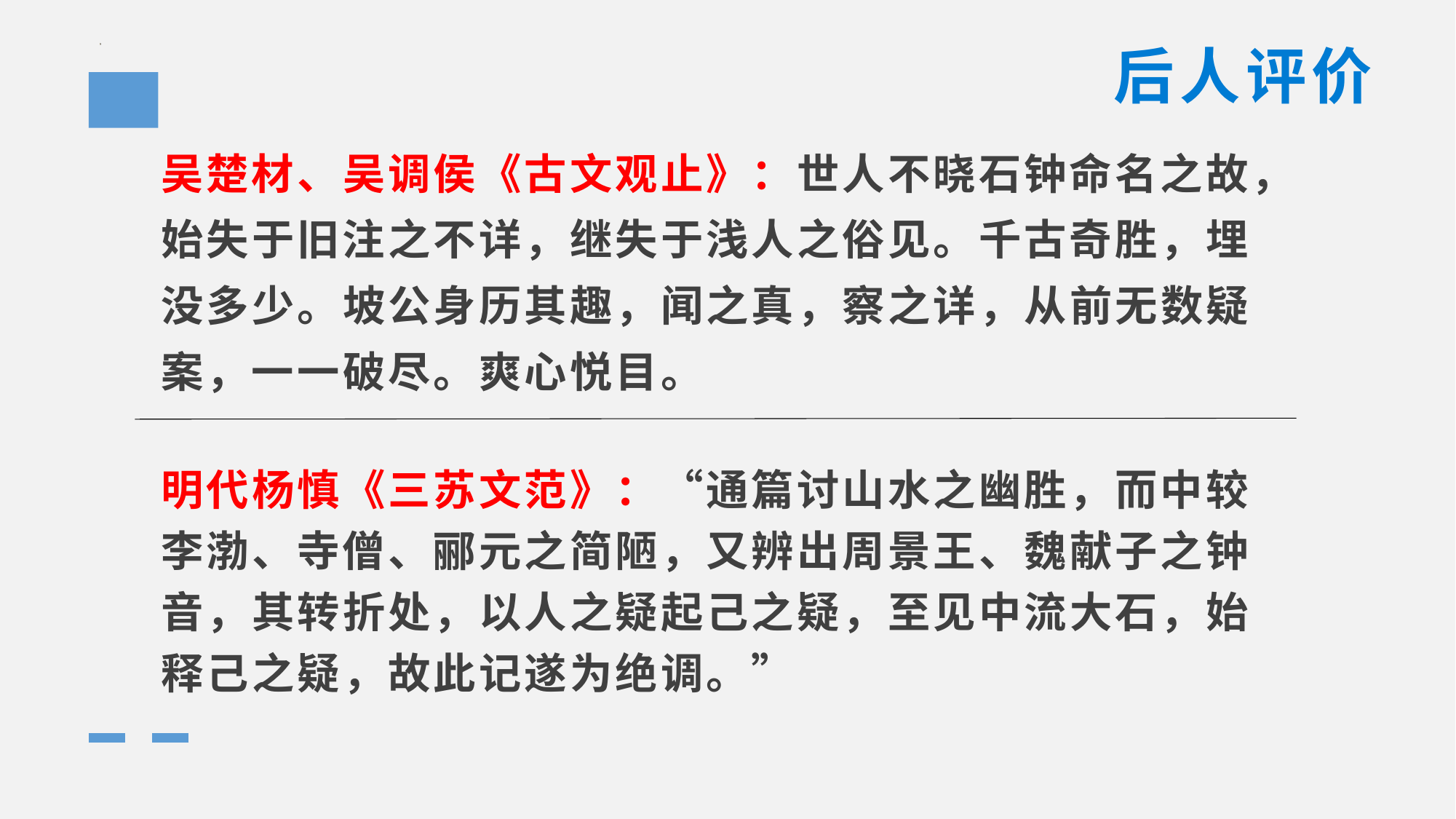

后人评价

吴楚材、吴调侯《古文观止》：世人不晓石钟命名之故，始失于旧注之不详，继失于浅人之俗见。千古奇胜，埋没多少。坡公身历其趣，闻之真，察之详，从前无数疑案，一一破尽。爽心悦目。
明代杨慎《三苏文范》：“通篇讨山水之幽胜，而中较李渤、寺僧、郦元之简陋，又辨出周景王、魏献子之钟音，其转折处，以人之疑起己之疑，至见中流大石，始释己之疑，故此记遂为绝调。”